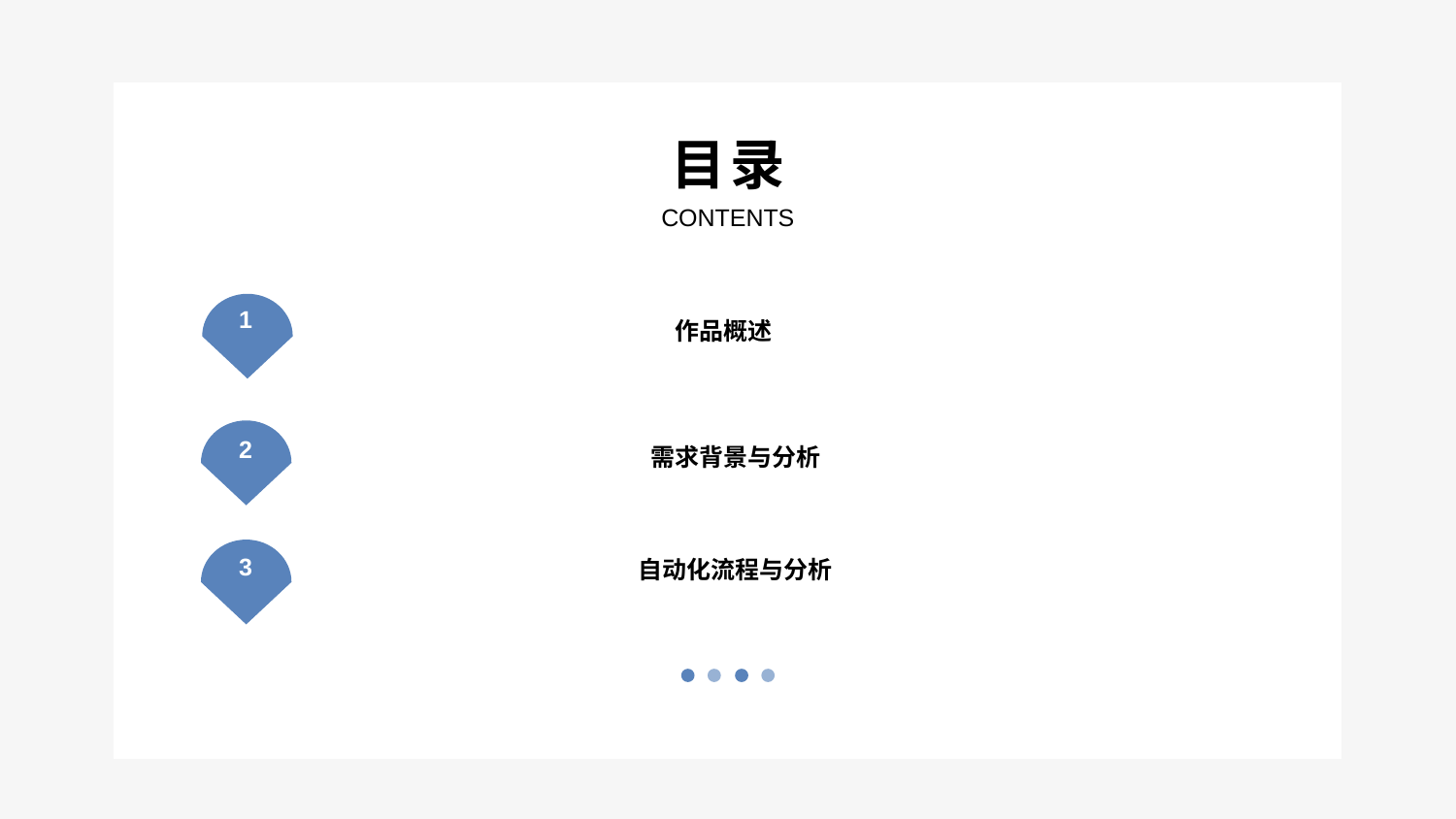

目录
CONTENTS
4

1

作品概述

5

2
需求背景与分析

3
自动化流程与分析